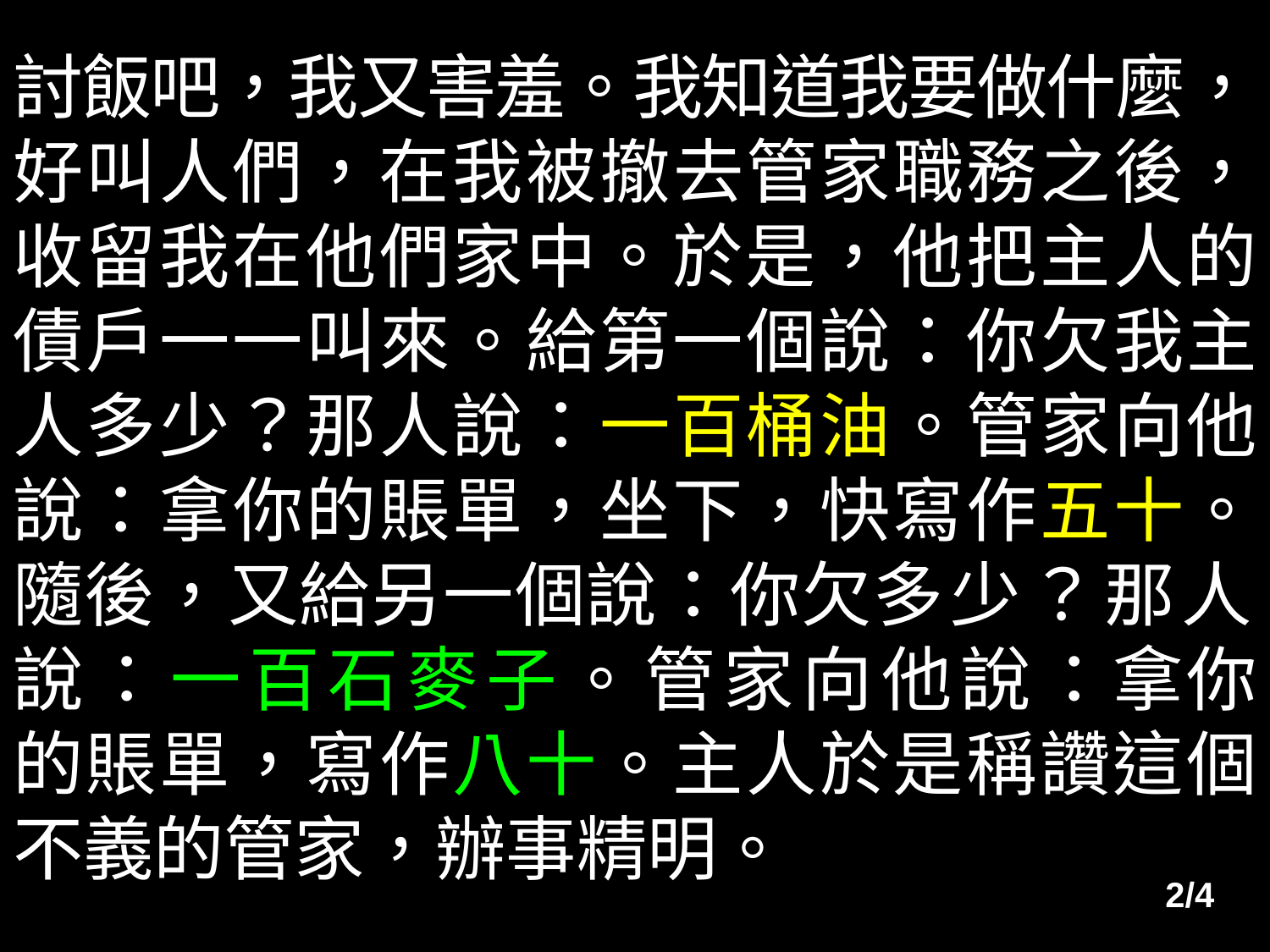

討飯吧，我又害羞。我知道我要做什麼，好叫人們，在我被撤去管家職務之後，收留我在他們家中。於是，他把主人的債戶一一叫來。給第一個說：你欠我主人多少？那人說：一百桶油。管家向他說：拿你的賬單，坐下，快寫作五十。隨後，又給另一個說：你欠多少？那人說：一百石麥子。管家向他說：拿你的賬單，寫作八十。主人於是稱讚這個不義的管家，辦事精明。
2/4